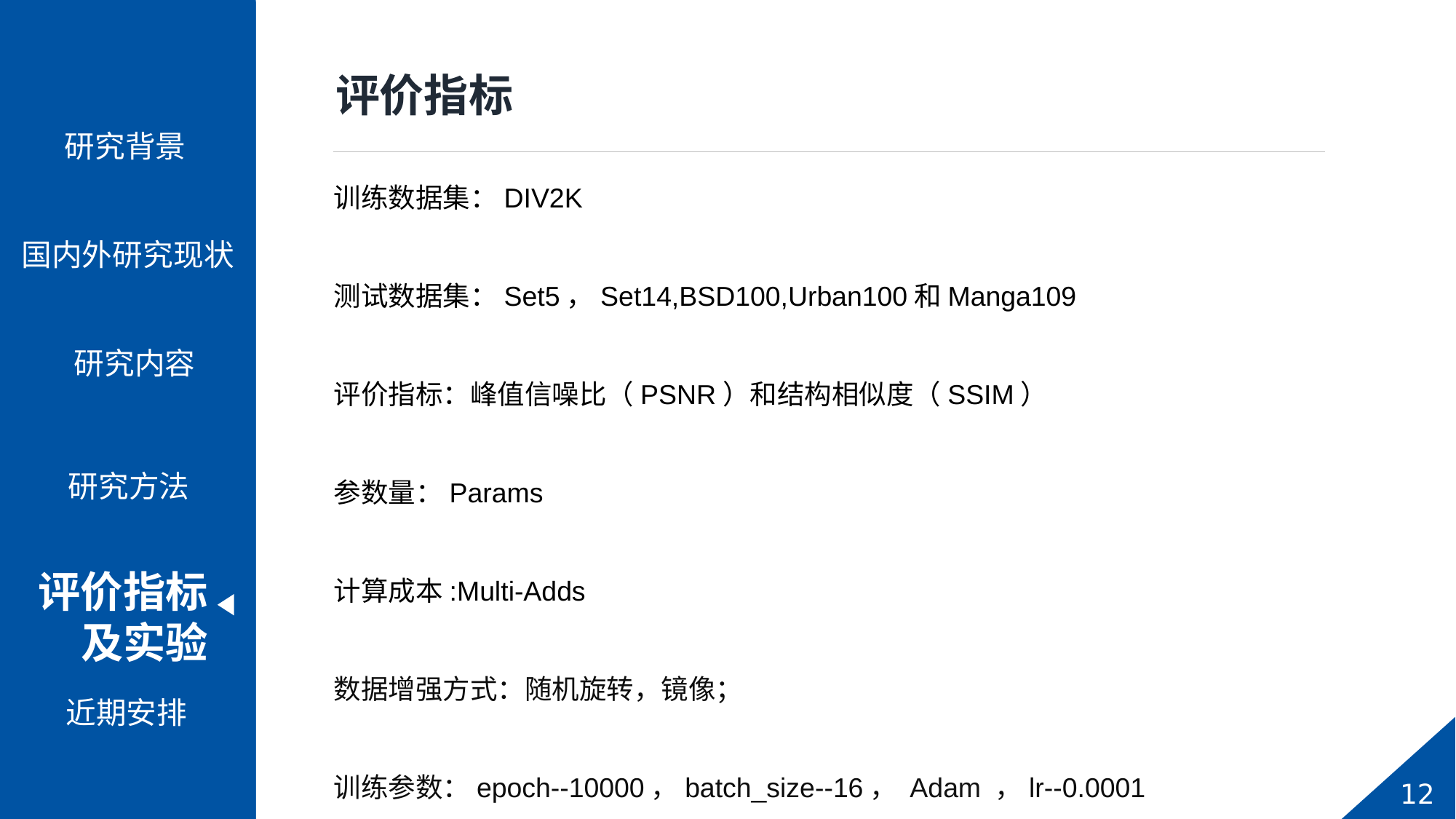

研究背景

PPT模板下载：www.1ppt.com/moban/     行业PPT模板：www.1ppt.com/hangye/
节日PPT模板：www.1ppt.com/jieri/           PPT素材下载：www.1ppt.com/sucai/
PPT背景图片：www.1ppt.com/beijing/      PPT图表下载：www.1ppt.com/tubiao/
优秀PPT下载：www.1ppt.com/xiazai/        PPT教程： www.1ppt.com/powerpoint/
Word教程： www.1ppt.com/word/              Excel教程：www.1ppt.com/excel/
资料下载：www.1ppt.com/ziliao/                PPT课件下载：www.1ppt.com/kejian/
范文下载：www.1ppt.com/fanwen/             试卷下载：www.1ppt.com/shiti/
教案下载：www.1ppt.com/jiaoan/        PPT论坛：www.1ppt.cn

国内外研究现状

研究内容

研究内容

创新点

研究背景

PPT模板下载：www.1ppt.com/moban/     行业PPT模板：www.1ppt.com/hangye/
节日PPT模板：www.1ppt.com/jieri/           PPT素材下载：www.1ppt.com/sucai/
PPT背景图片：www.1ppt.com/beijing/      PPT图表下载：www.1ppt.com/tubiao/
优秀PPT下载：www.1ppt.com/xiazai/        PPT教程： www.1ppt.com/powerpoint/
Word教程： www.1ppt.com/word/              Excel教程：www.1ppt.com/excel/
资料下载：www.1ppt.com/ziliao/                PPT课件下载：www.1ppt.com/kejian/
范文下载：www.1ppt.com/fanwen/             试卷下载：www.1ppt.com/shiti/
教案下载：www.1ppt.com/jiaoan/        PPT论坛：www.1ppt.cn

国内外研究现状

研究内容

评价指标
训练数据集：DIV2K

测试数据集：Set5，Set14,BSD100,Urban100和Manga109

评价指标：峰值信噪比（PSNR）和结构相似度（SSIM）

参数量：Params

计算成本:Multi-Adds

数据增强方式：随机旋转，镜像；

训练参数：epoch--10000，batch_size--16， Adam ，lr--0.0001

研究方法

评价指标及实验

近期安排
12